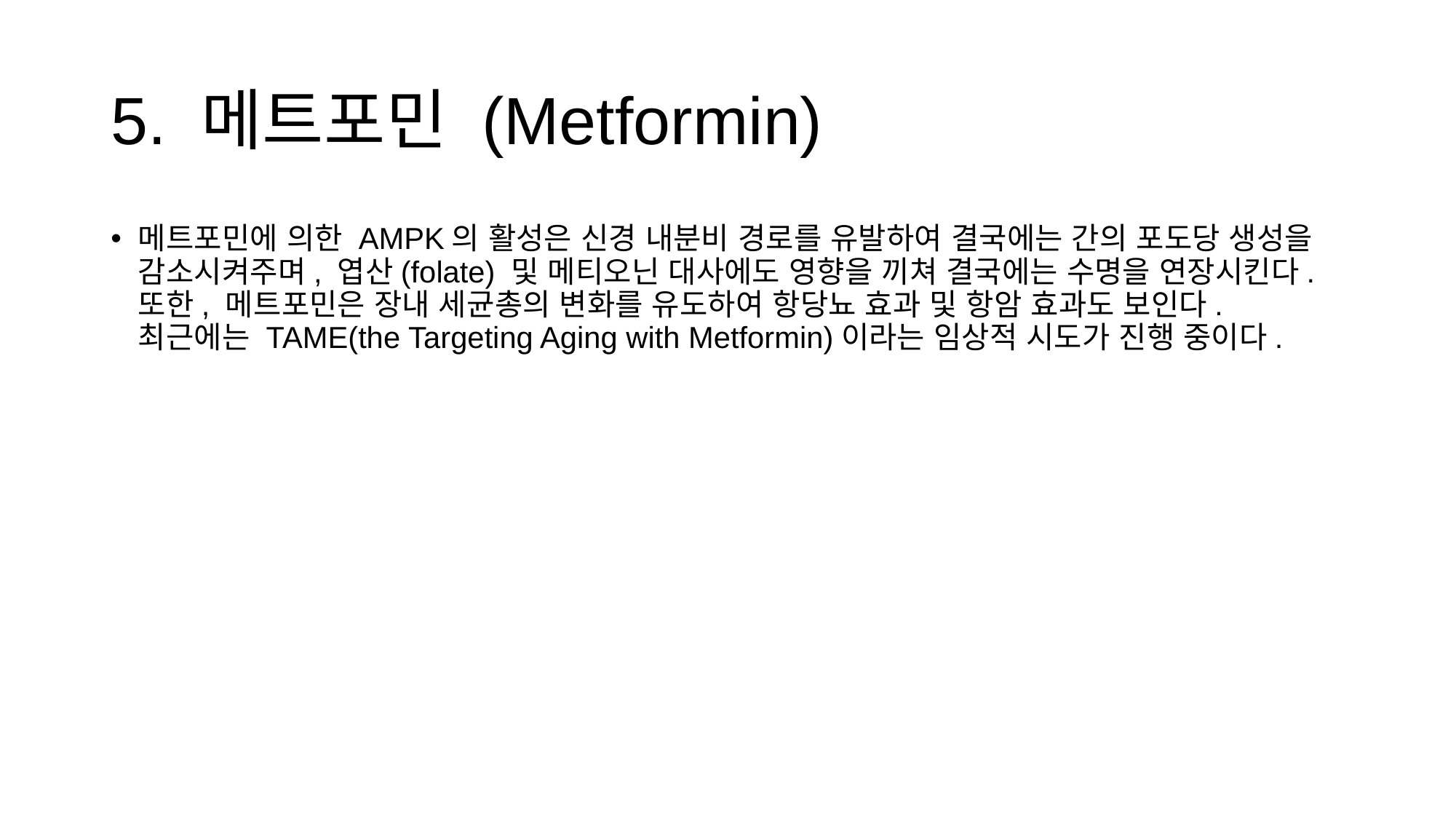

# 5. 메트포민 (Metformin)
메트포민에 의한 AMPK의 활성은 신경 내분비 경로를 유발하여 결국에는 간의 포도당 생성을 감소시켜주며, 엽산(folate) 및 메티오닌 대사에도 영향을 끼쳐 결국에는 수명을 연장시킨다. 또한, 메트포민은 장내 세균총의 변화를 유도하여 항당뇨 효과 및 항암 효과도 보인다. 최근에는 TAME(the Targeting Aging with Metformin)이라는 임상적 시도가 진행 중이다.